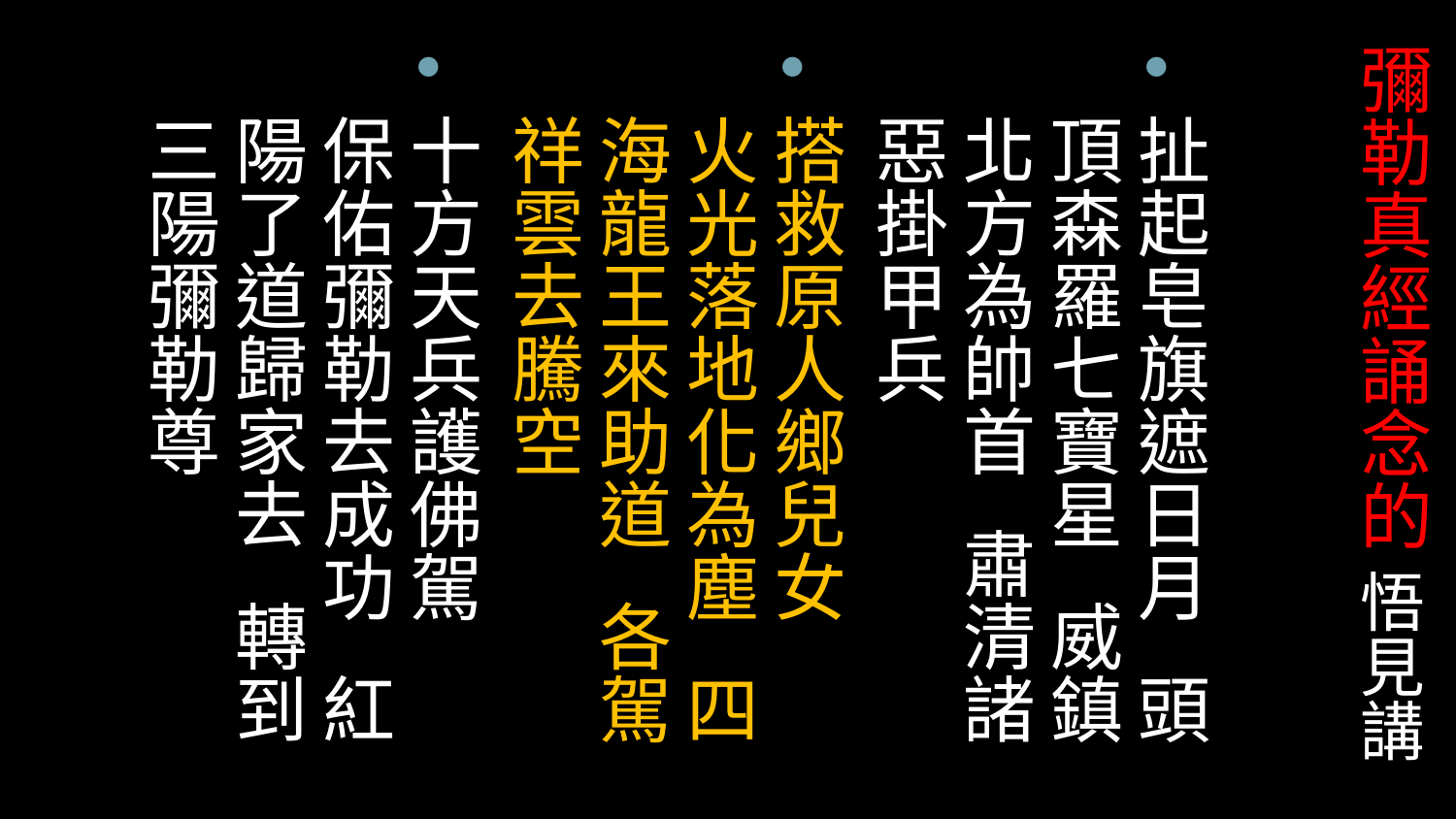

# 彌勒真經誦念的 悟見講
扯起皂旗遮日月   頭頂森羅七寶星   威鎮北方為帥首   肅清諸惡掛甲兵
搭救原人鄉兒女         火光落地化為塵   四海龍王來助道   各駕祥雲去騰空
十方天兵護佛駕          保佑彌勒去成功   紅陽了道歸家去   轉到三陽彌勒尊